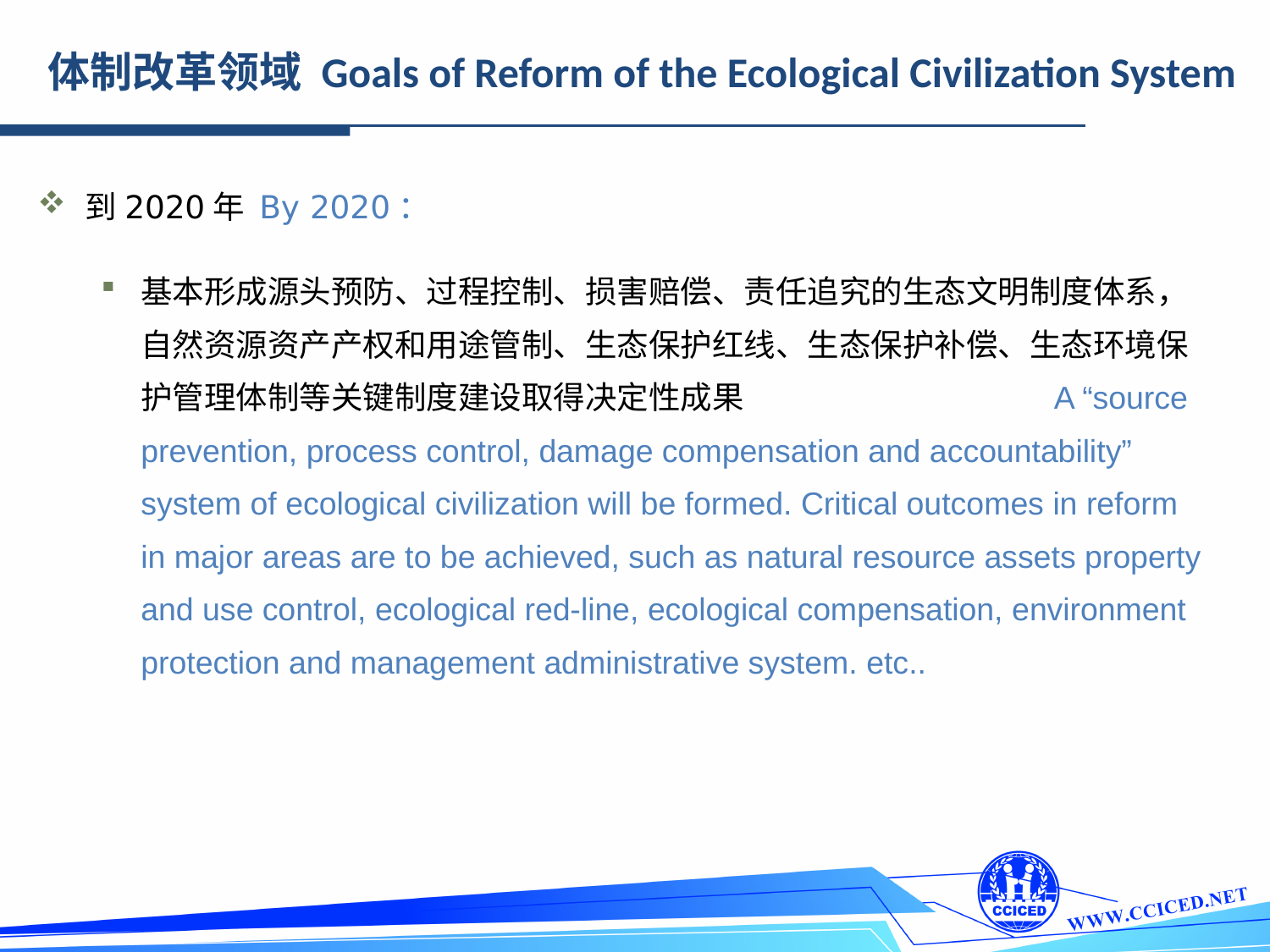

体制改革领域 Goals of Reform of the Ecological Civilization System
到2020年 By 2020：
基本形成源头预防、过程控制、损害赔偿、责任追究的生态文明制度体系，自然资源资产产权和用途管制、生态保护红线、生态保护补偿、生态环境保护管理体制等关键制度建设取得决定性成果                                          A “source prevention, process control, damage compensation and accountability” system of ecological civilization will be formed. Critical outcomes in reform in major areas are to be achieved, such as natural resource assets property and use control, ecological red-line, ecological compensation, environment protection and management administrative system. etc..